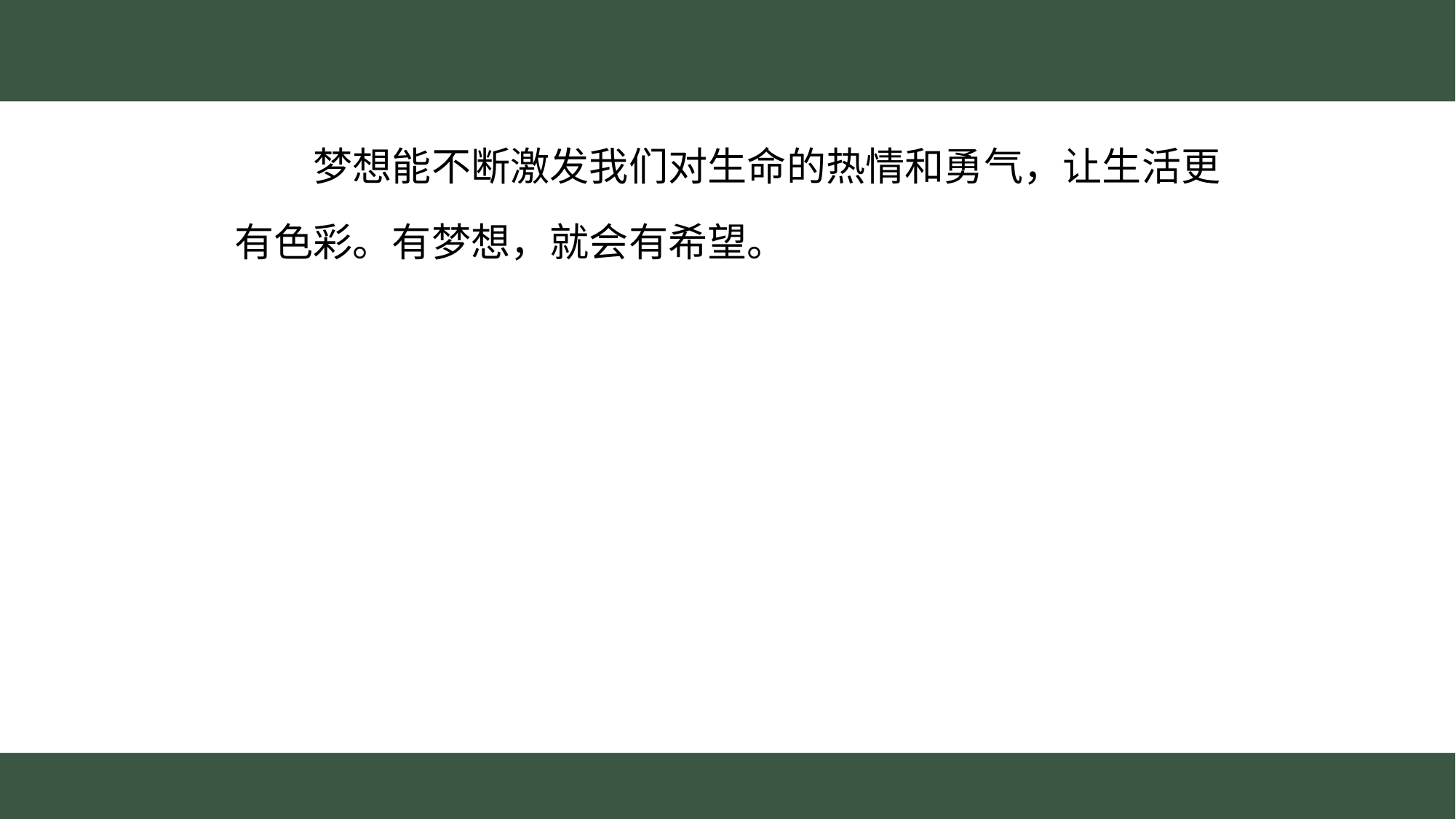

梦想能不断激发我们对生命的热情和勇气，让生活更
有色彩。有梦想，就会有希望。